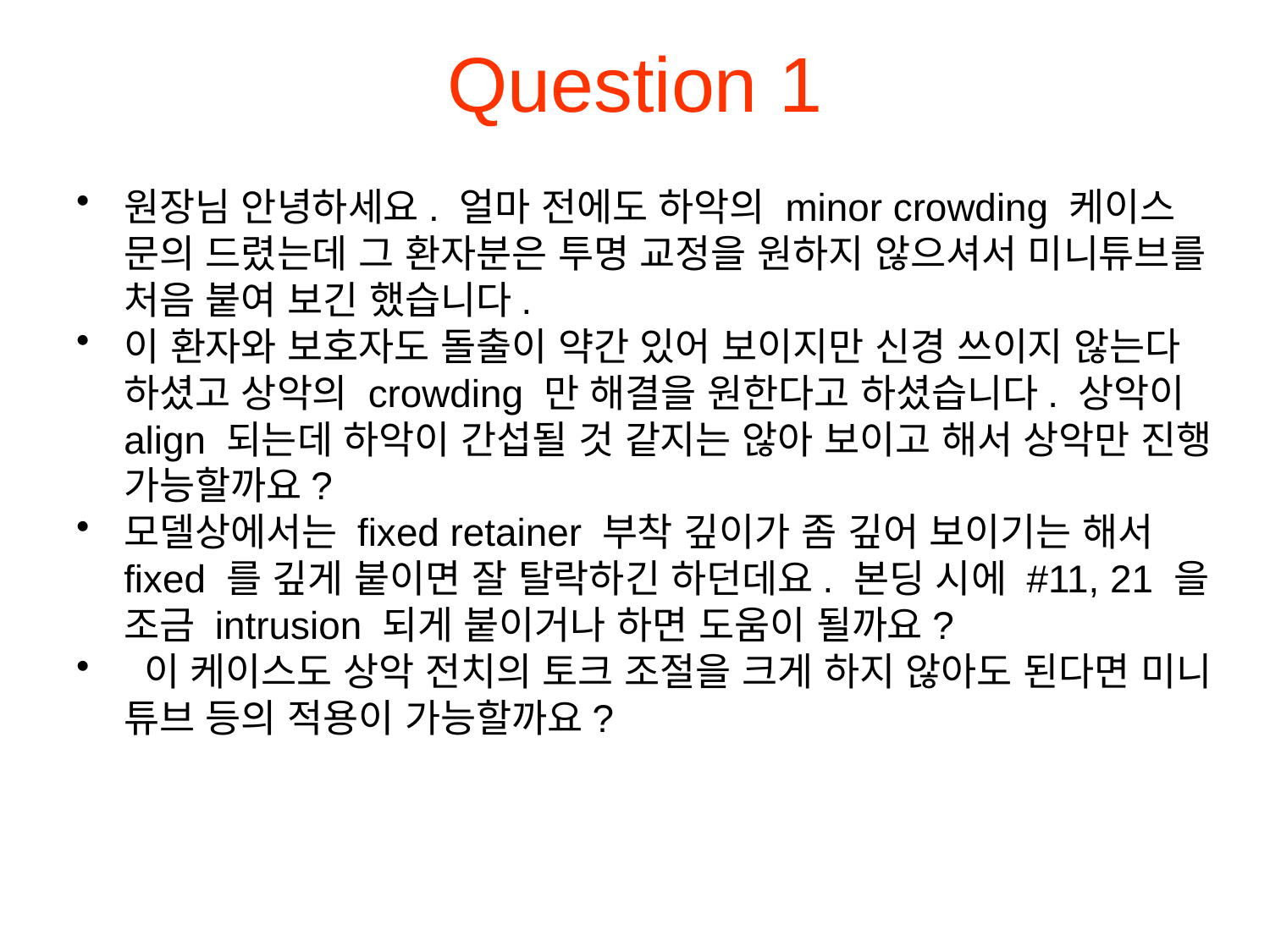

# Question 1
원장님 안녕하세요. 얼마 전에도 하악의 minor crowding 케이스 문의 드렸는데 그 환자분은 투명 교정을 원하지 않으셔서 미니튜브를 처음 붙여 보긴 했습니다.
이 환자와 보호자도 돌출이 약간 있어 보이지만 신경 쓰이지 않는다 하셨고 상악의 crowding 만 해결을 원한다고 하셨습니다. 상악이 align 되는데 하악이 간섭될 것 같지는 않아 보이고 해서 상악만 진행 가능할까요?
모델상에서는 fixed retainer 부착 깊이가 좀 깊어 보이기는 해서 fixed 를 깊게 붙이면 잘 탈락하긴 하던데요. 본딩 시에 #11, 21 을 조금 intrusion 되게 붙이거나 하면 도움이 될까요?
 이 케이스도 상악 전치의 토크 조절을 크게 하지 않아도 된다면 미니 튜브 등의 적용이 가능할까요?